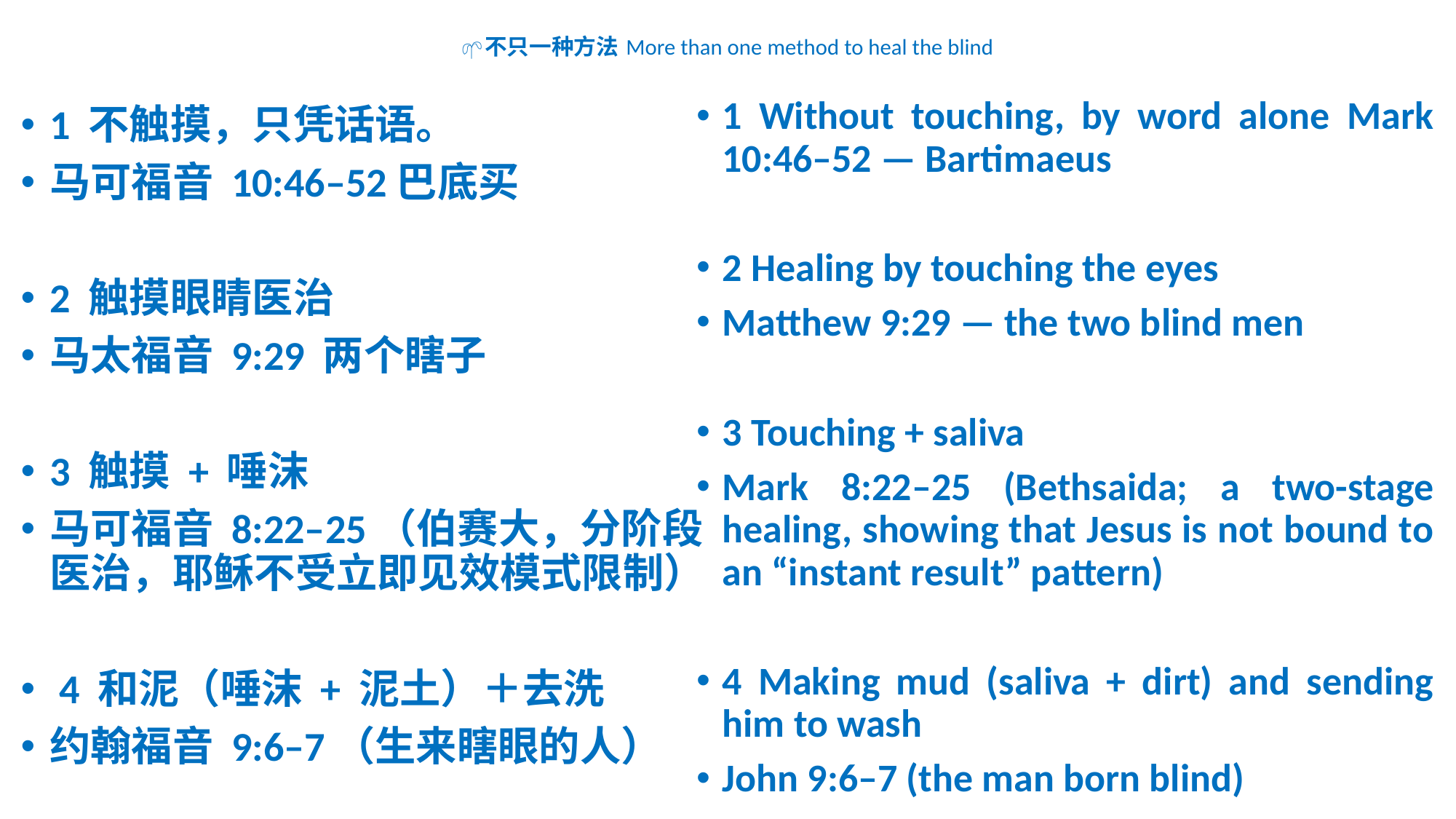

# 🌱不只一种方法 More than one method to heal the blind
1 Without touching, by word alone Mark 10:46–52 — Bartimaeus

2 Healing by touching the eyes
Matthew 9:29 — the two blind men

3 Touching + saliva
Mark 8:22–25 (Bethsaida; a two-stage healing, showing that Jesus is not bound to an “instant result” pattern)

4 Making mud (saliva + dirt) and sending him to wash
John 9:6–7 (the man born blind)

1 不触摸，只凭话语。
马可福音 10:46–52巴底买

2 触摸眼睛医治
马太福音 9:29 两个瞎子

3 触摸 + 唾沫
马可福音 8:22–25（伯赛大，分阶段医治，耶稣不受立即见效模式限制）

 4 和泥（唾沫 + 泥土）＋去洗
约翰福音 9:6–7（生来瞎眼的人）